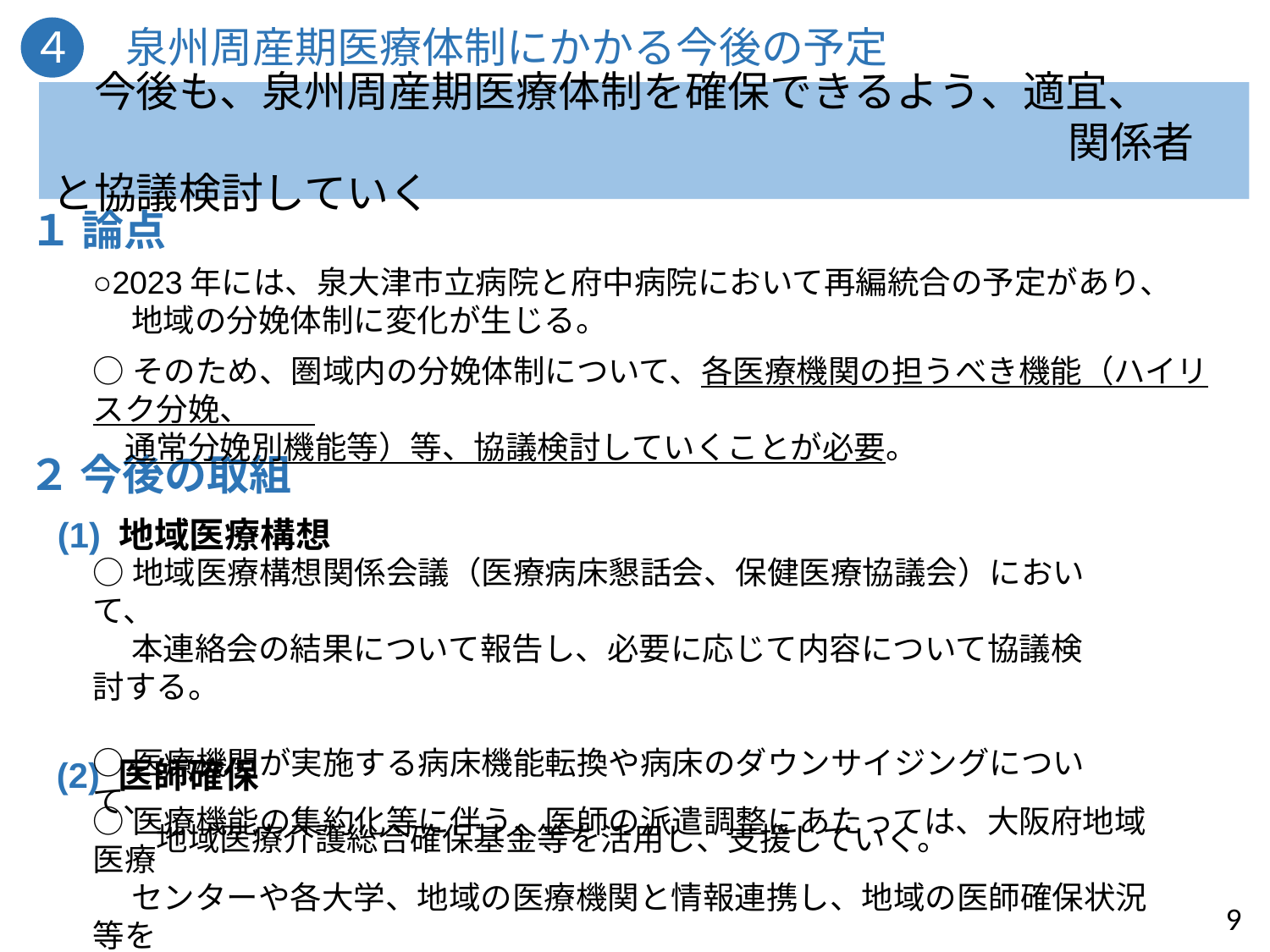

４ 　泉州周産期医療体制にかかる今後の予定

　今後も、泉州周産期医療体制を確保できるよう、適宜、
　　　　　　　　　　　　　　　　　　　　　　　　関係者と協議検討していく
１ 論点
○2023年には、泉大津市立病院と府中病院において再編統合の予定があり、
　 地域の分娩体制に変化が生じる。

○そのため、圏域内の分娩体制について、各医療機関の担うべき機能（ハイリスク分娩、
　通常分娩別機能等）等、協議検討していくことが必要。
２ 今後の取組
(1) 地域医療構想
○地域医療構想関係会議（医療病床懇話会、保健医療協議会）において、
　 本連絡会の結果について報告し、必要に応じて内容について協議検討する。

○医療機関が実施する病床機能転換や病床のダウンサイジングについて、
　　地域医療介護総合確保基金等を活用し、支援していく。
(2) 医師確保
○医療機能の集約化等に伴う、医師の派遣調整にあたっては、大阪府地域医療
　 センターや各大学、地域の医療機関と情報連携し、地域の医師確保状況等を
　　議論するとともに、大阪府医療対策協議会の意見を踏まえ協議・検討していく。
9